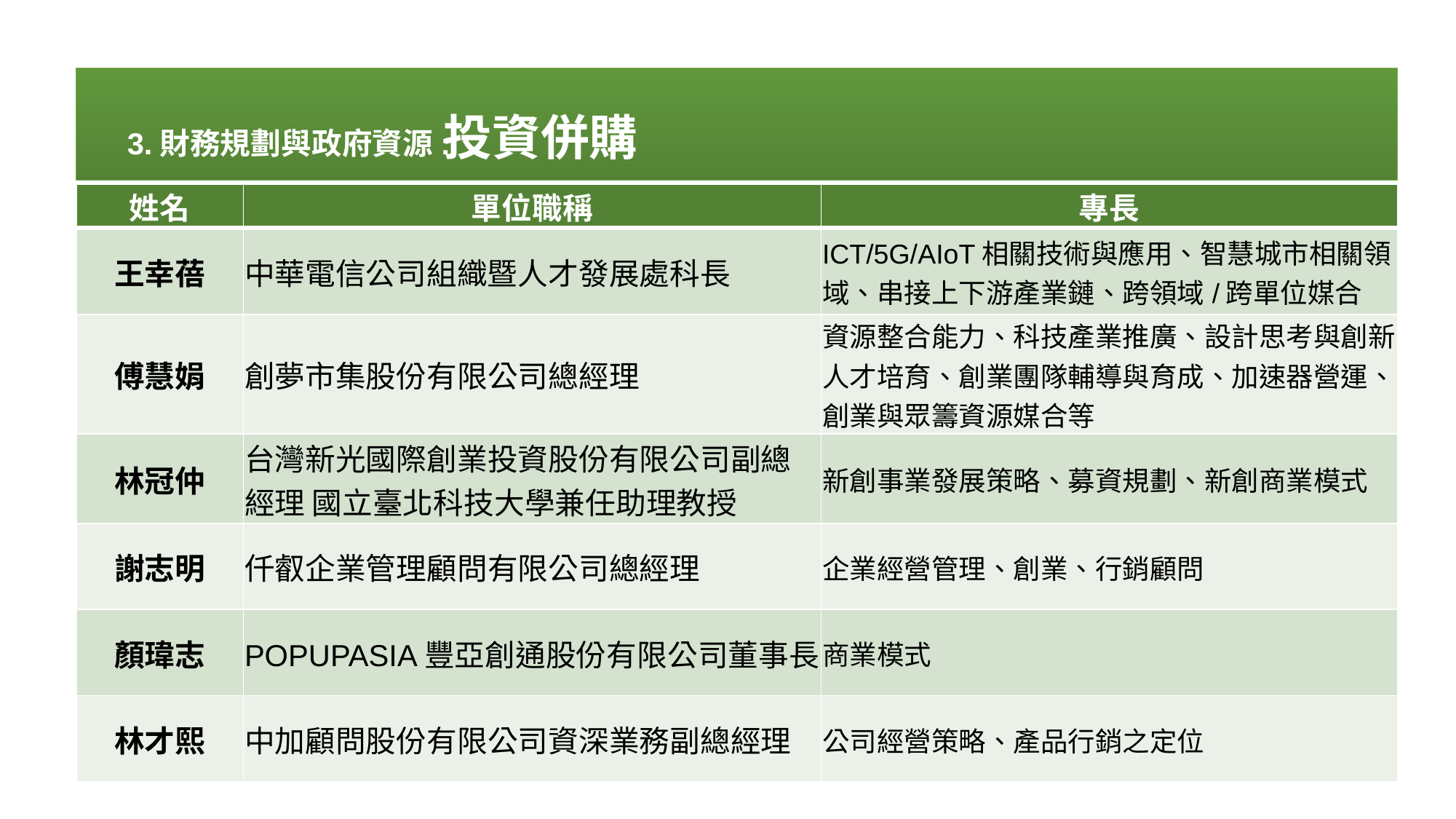

投資併購
3.財務規劃與政府資源:
| 姓名 | 單位職稱 | 專長 |
| --- | --- | --- |
| 王幸蓓 | 中華電信公司組織暨人才發展處科長 | ICT/5G/AIoT相關技術與應用、智慧城市相關領域、串接上下游產業鏈、跨領域/跨單位媒合 |
| 傅慧娟 | 創夢市集股份有限公司總經理 | 資源整合能力、科技產業推廣、設計思考與創新人才培育、創業團隊輔導與育成、加速器營運、創業與眾籌資源媒合等 |
| 林冠仲 | 台灣新光國際創業投資股份有限公司副總經理 國立臺北科技大學兼任助理教授 | 新創事業發展策略、募資規劃、新創商業模式 |
| 謝志明 | 仟叡企業管理顧問有限公司總經理 | 企業經營管理、創業、行銷顧問 |
| 顏瑋志 | POPUPASIA豐亞創通股份有限公司董事長 | 商業模式 |
| 林才熙 | 中加顧問股份有限公司資深業務副總經理 | 公司經營策略、產品行銷之定位 |